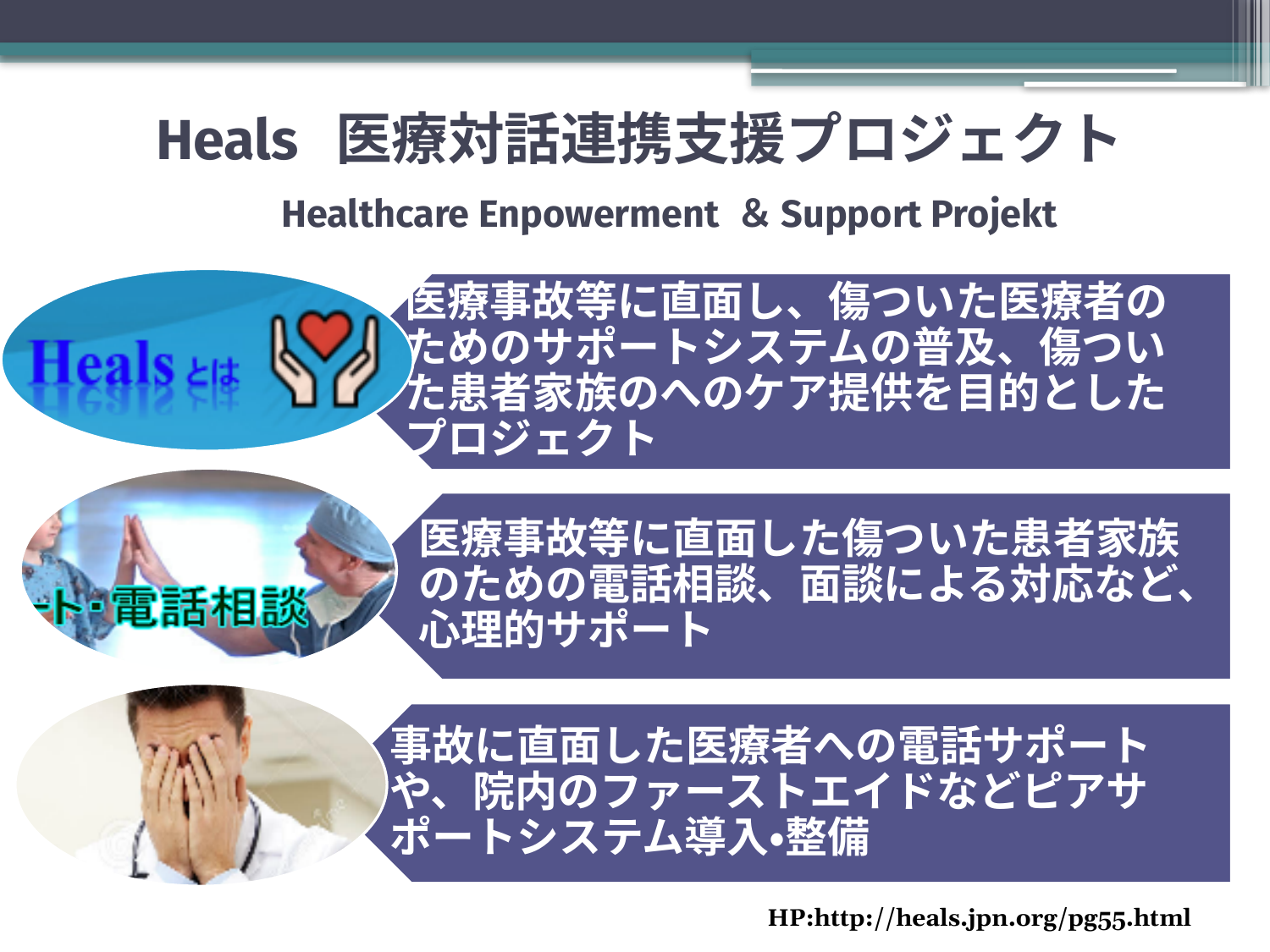

# Heals  医療対話連携支援プロジェクト 　Healthcare Enpowerment ＆Support Projekt
医療事故等に直面し、傷ついた医療者のためのサポートシステムの普及、傷ついた患者家族のへのケア提供を目的としたプロジェクト
医療事故等に直面した傷ついた患者家族のための電話相談、面談による対応など、心理的サポート
事故に直面した医療者への電話サポートや、院内のファーストエイドなどピアサポートシステム導入・整備
HP:http://heals.jpn.org/pg55.html